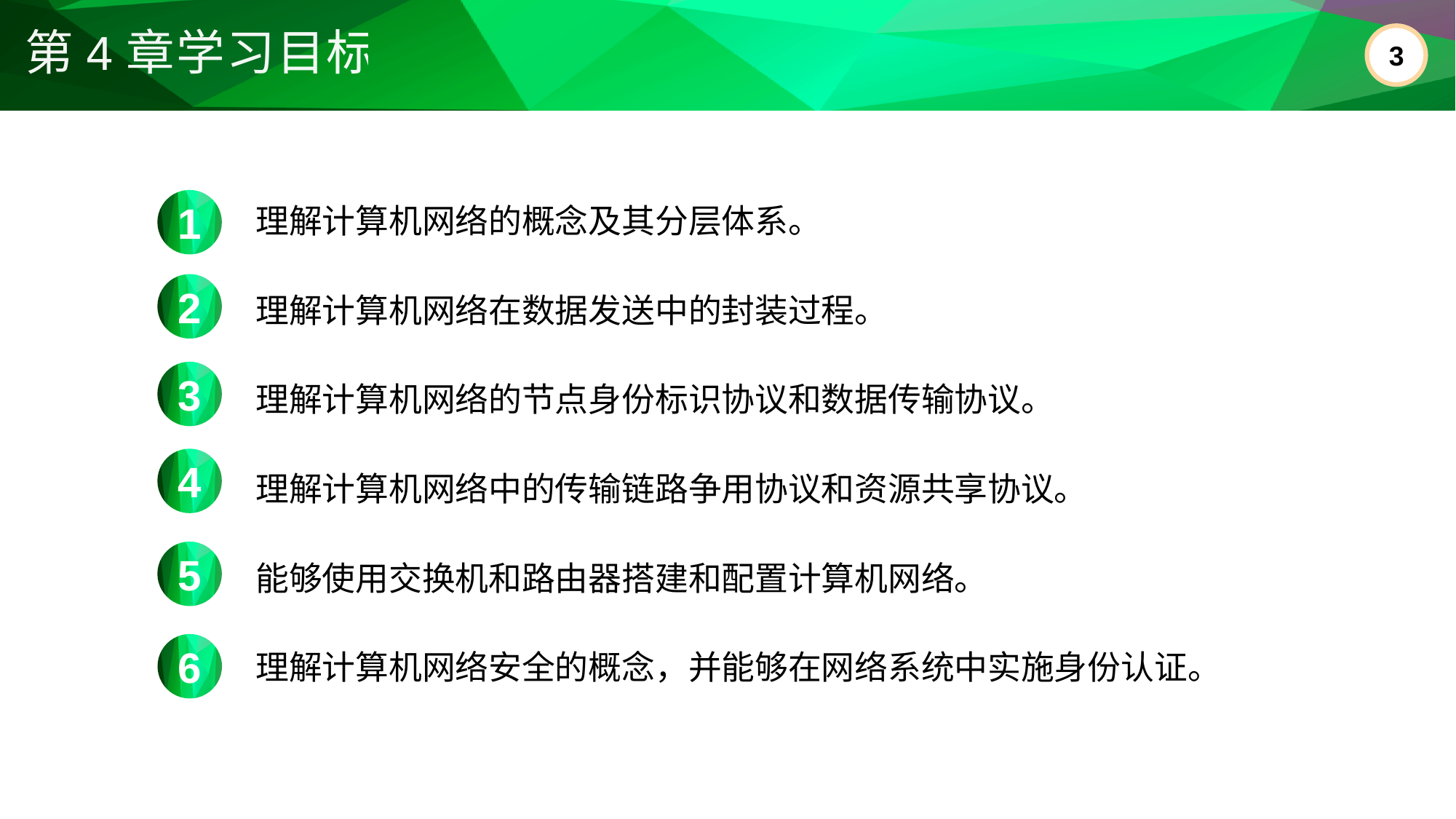

第4章学习目标
理解计算机网络的概念及其分层体系。
理解计算机网络在数据发送中的封装过程。
理解计算机网络的节点身份标识协议和数据传输协议。
理解计算机网络中的传输链路争用协议和资源共享协议。
能够使用交换机和路由器搭建和配置计算机网络。
理解计算机网络安全的概念，并能够在网络系统中实施身份认证。
1
2
3
4
5
6